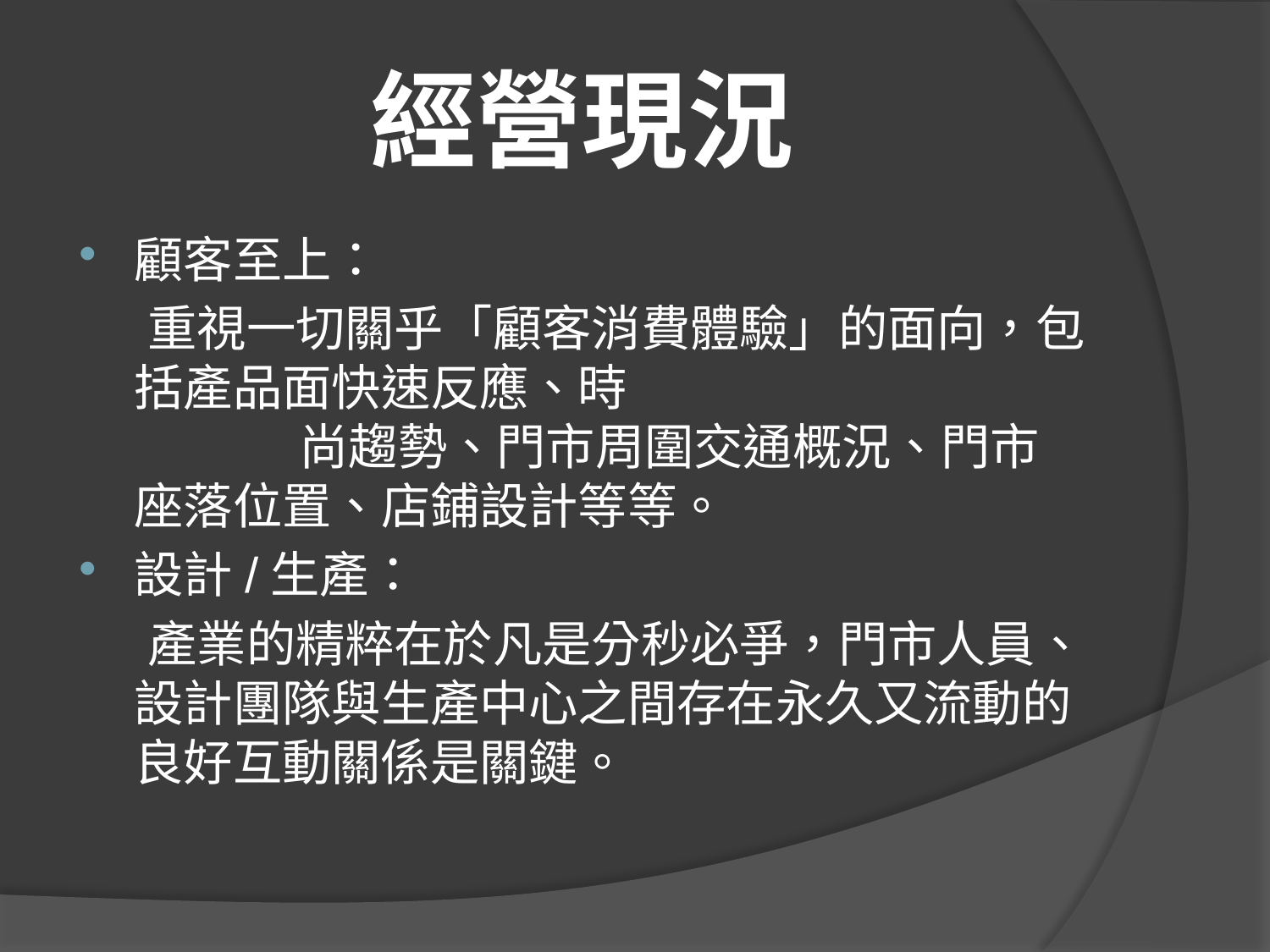

# 經營現況
顧客至上：
     重視一切關乎「顧客消費體驗」的面向，包括產品面快速反應、時                                                         尚趨勢、門市周圍交通概況、門市座落位置、店鋪設計等等。
設計/生產：
     產業的精粹在於凡是分秒必爭，門市人員、設計團隊與生產中心之間存在永久又流動的良好互動關係是關鍵。